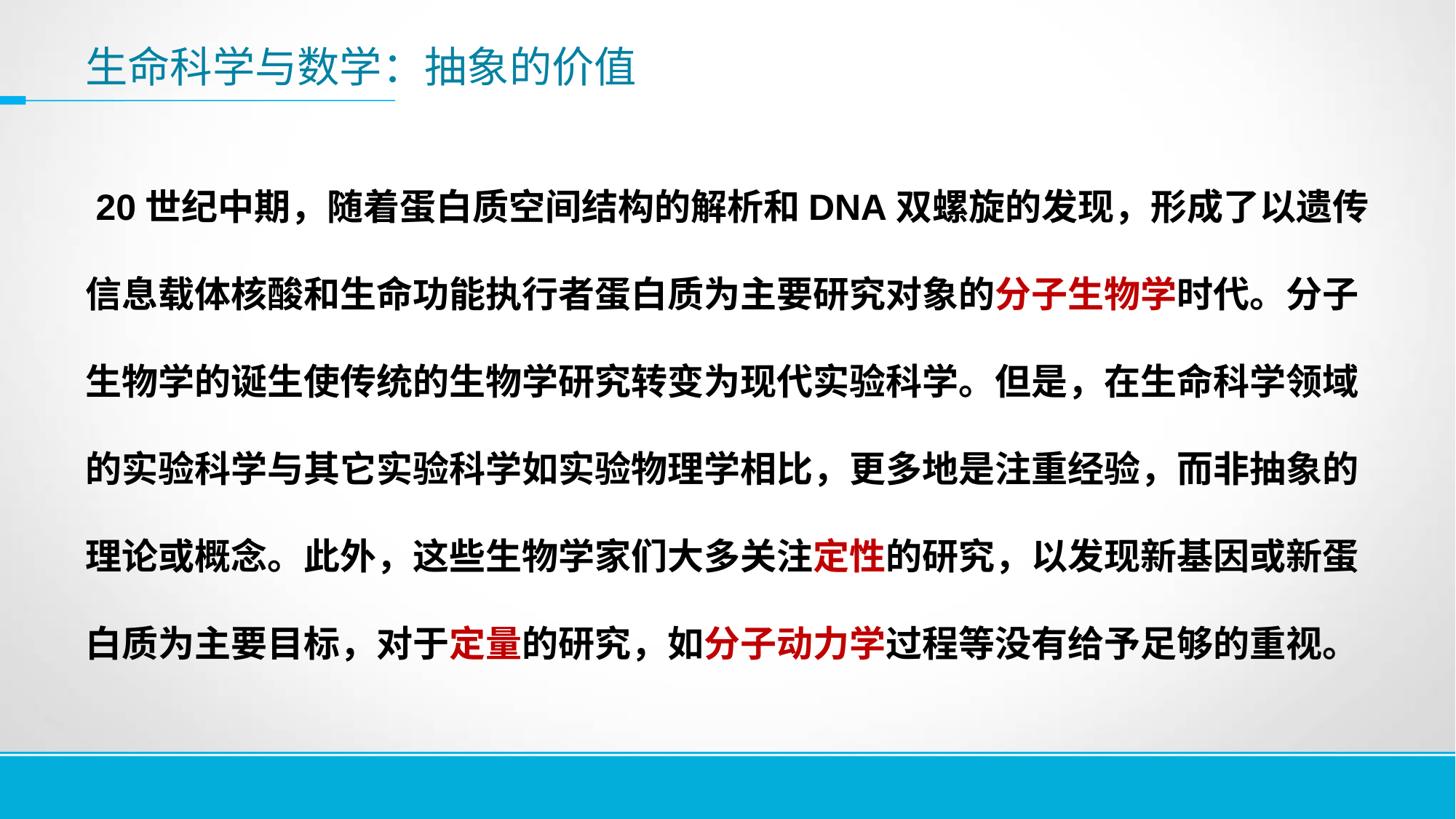

# 生命科学与数学：抽象的价值
 20世纪中期，随着蛋白质空间结构的解析和DNA双螺旋的发现，形成了以遗传信息载体核酸和生命功能执行者蛋白质为主要研究对象的分子生物学时代。分子生物学的诞生使传统的生物学研究转变为现代实验科学。但是，在生命科学领域的实验科学与其它实验科学如实验物理学相比，更多地是注重经验，而非抽象的理论或概念。此外，这些生物学家们大多关注定性的研究，以发现新基因或新蛋白质为主要目标，对于定量的研究，如分子动力学过程等没有给予足够的重视。